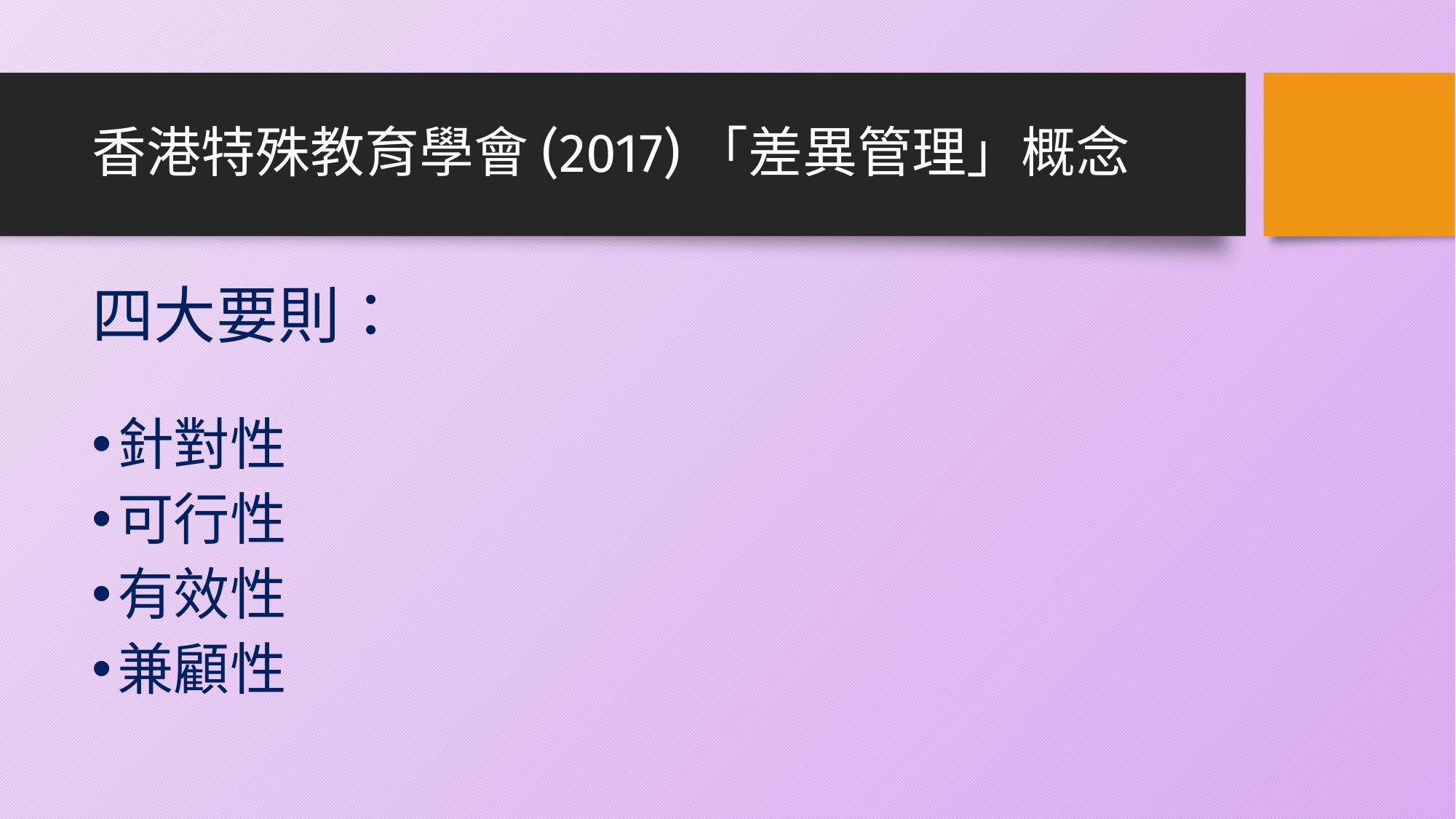

# 香港特殊教育學會(2017)「差異管理」概念
四大要則：

針對性
可行性
有效性
兼顧性